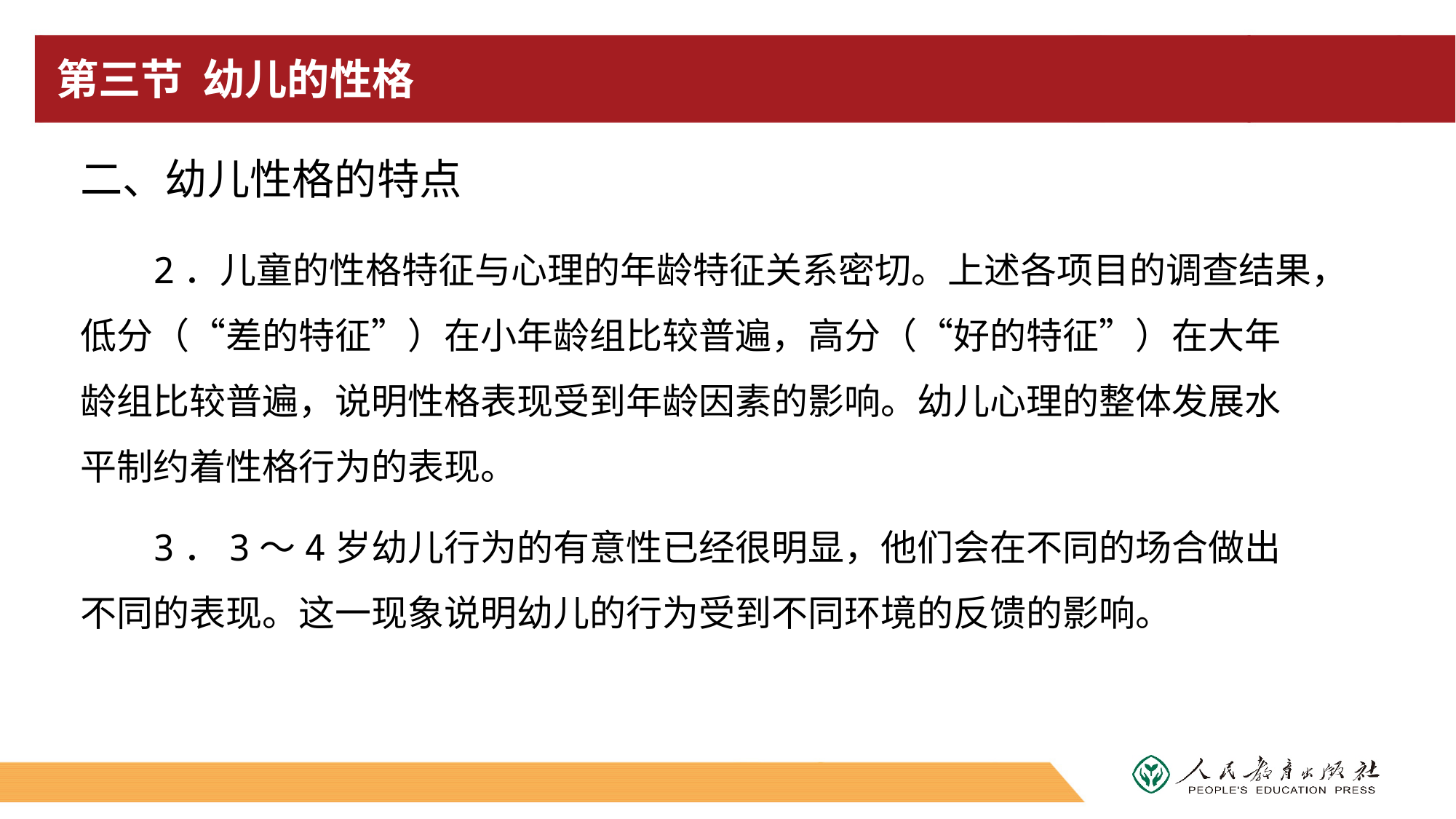

# 第三节  幼儿的性格
二、幼儿性格的特点
2．儿童的性格特征与心理的年龄特征关系密切。上述各项目的调查结果，低分（“差的特征”）在小年龄组比较普遍，高分（“好的特征”）在大年龄组比较普遍，说明性格表现受到年龄因素的影响。幼儿心理的整体发展水平制约着性格行为的表现。
3．3～4岁幼儿行为的有意性已经很明显，他们会在不同的场合做出不同的表现。这一现象说明幼儿的行为受到不同环境的反馈的影响。